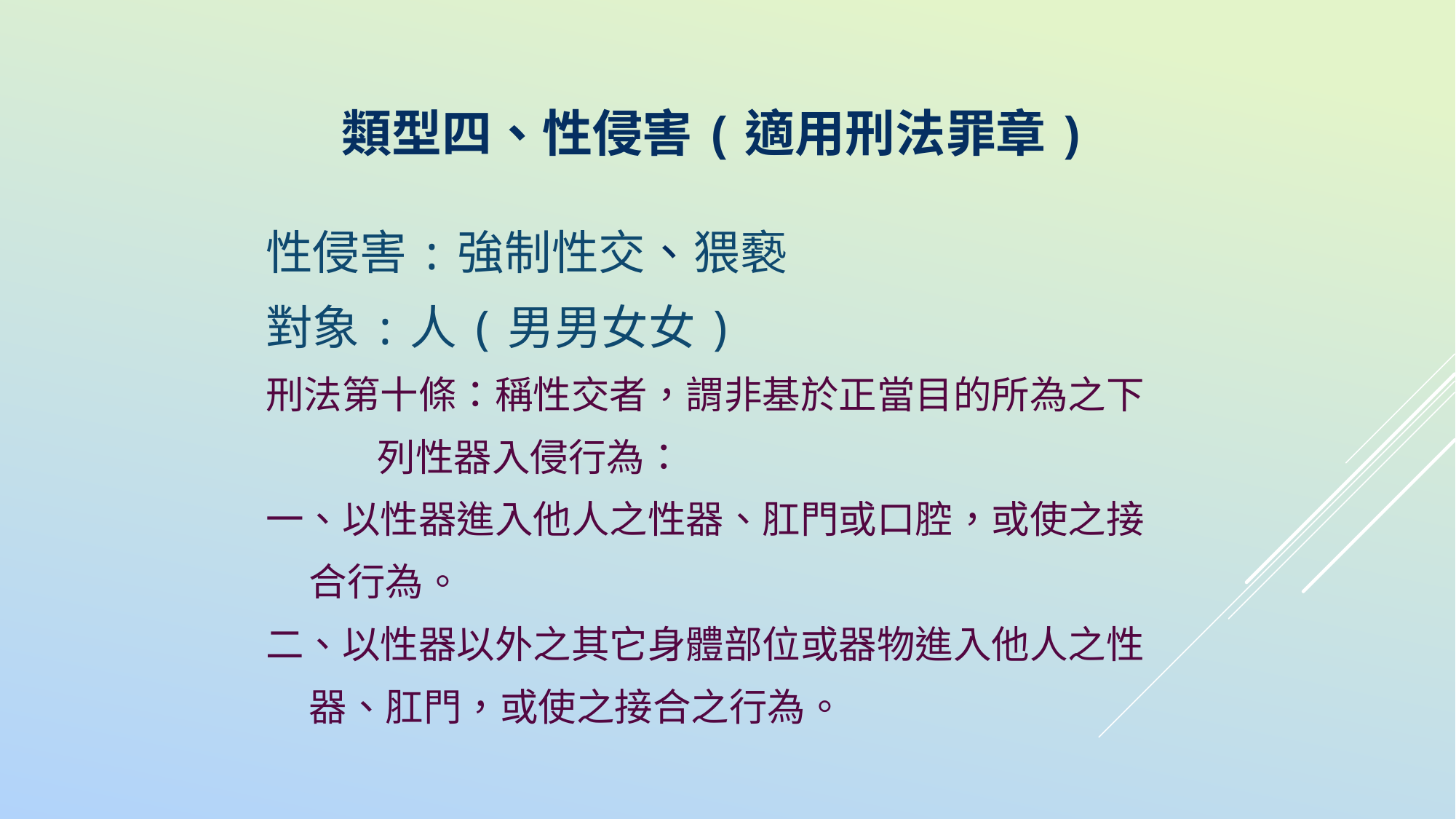

# 類型四、性侵害(適用刑法罪章)
性侵害:強制性交、猥褻
對象:人(男男女女)
刑法第十條：稱性交者，謂非基於正當目的所為之下
            列性器入侵行為：
一、以性器進入他人之性器、肛門或口腔，或使之接
    合行為。
二、以性器以外之其它身體部位或器物進入他人之性
    器、肛門，或使之接合之行為。